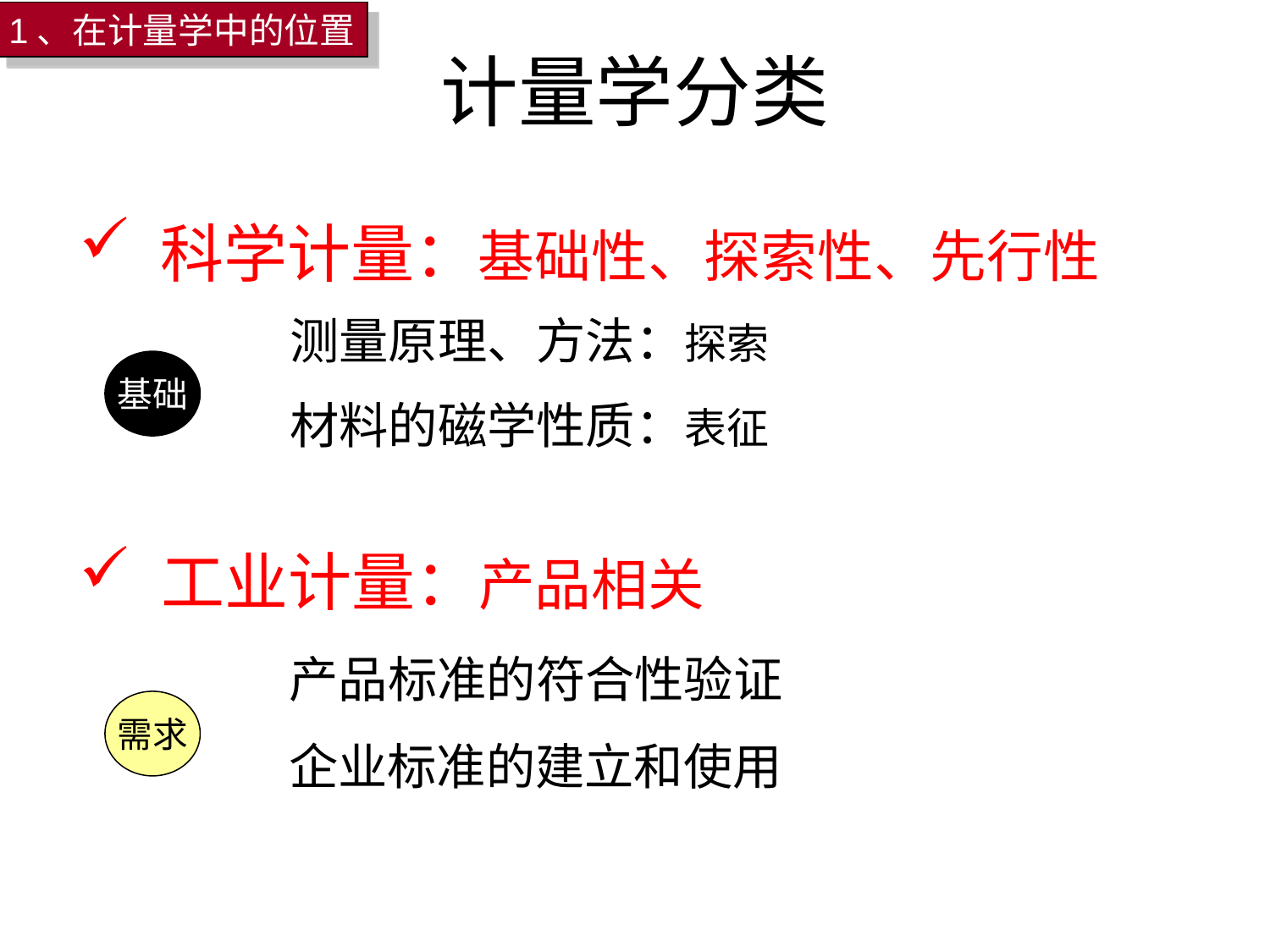

1、在计量学中的位置
# 计量学分类
 科学计量：基础性、探索性、先行性
测量原理、方法：探索
基础
材料的磁学性质：表征
 工业计量：产品相关
产品标准的符合性验证
需求
企业标准的建立和使用